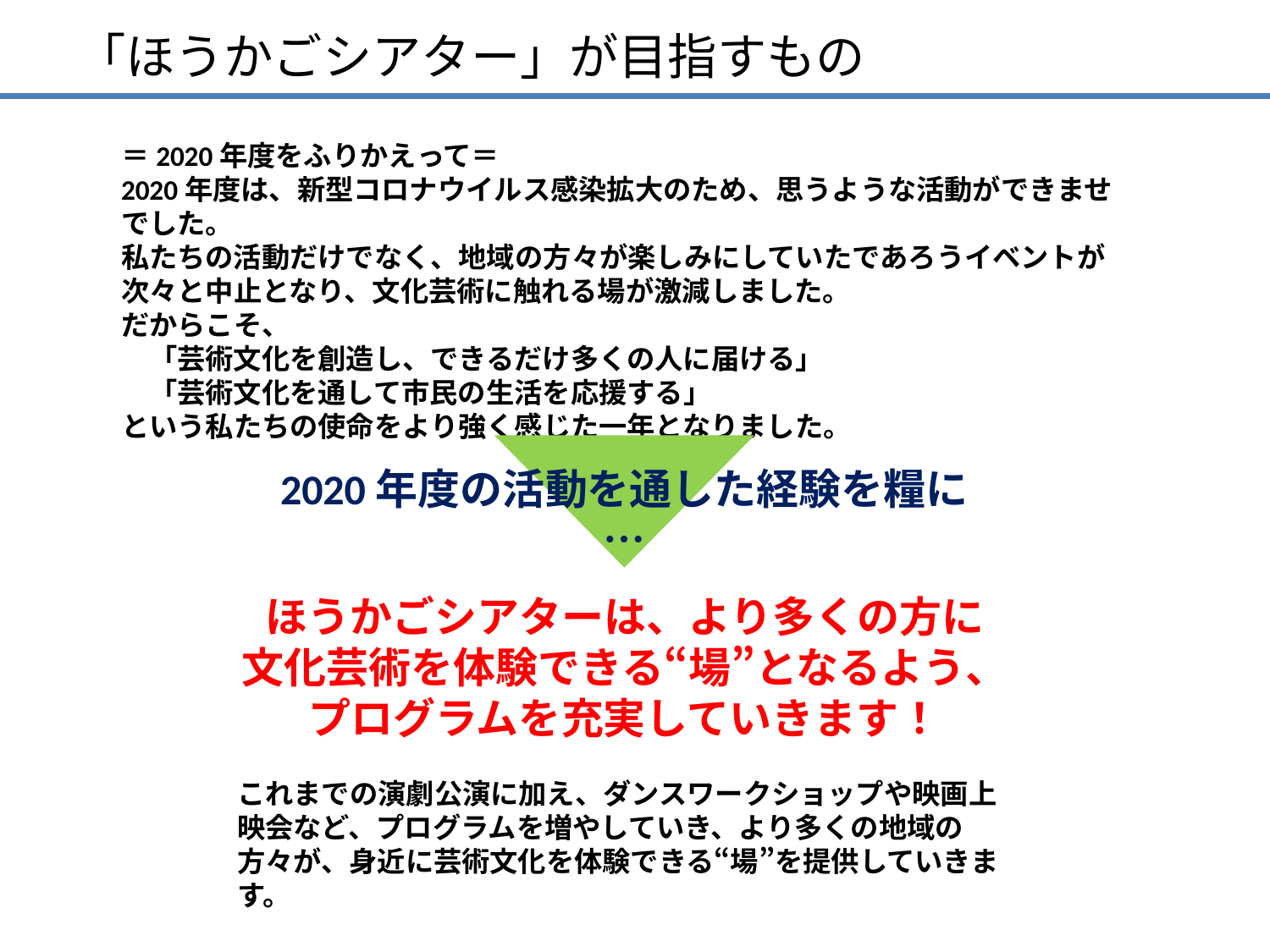

# 「ほうかごシアター」が目指すもの
＝2020年度をふりかえって＝
2020年度は、新型コロナウイルス感染拡大のため、思うような活動ができませでした。
私たちの活動だけでなく、地域の方々が楽しみにしていたであろうイベントが次々と中止となり、文化芸術に触れる場が激減しました。
だからこそ、
　「芸術文化を創造し、できるだけ多くの人に届ける」
　「芸術文化を通して市民の生活を応援する」
という私たちの使命をより強く感じた一年となりました。

2020年度の活動を通した経験を糧に…
ほうかごシアターは、より多くの方に
文化芸術を体験できる“場”となるよう、
プログラムを充実していきます！

これまでの演劇公演に加え、ダンスワークショップや映画上映会など、プログラムを増やしていき、より多くの地域の方々が、身近に芸術文化を体験できる“場”を提供していきます。